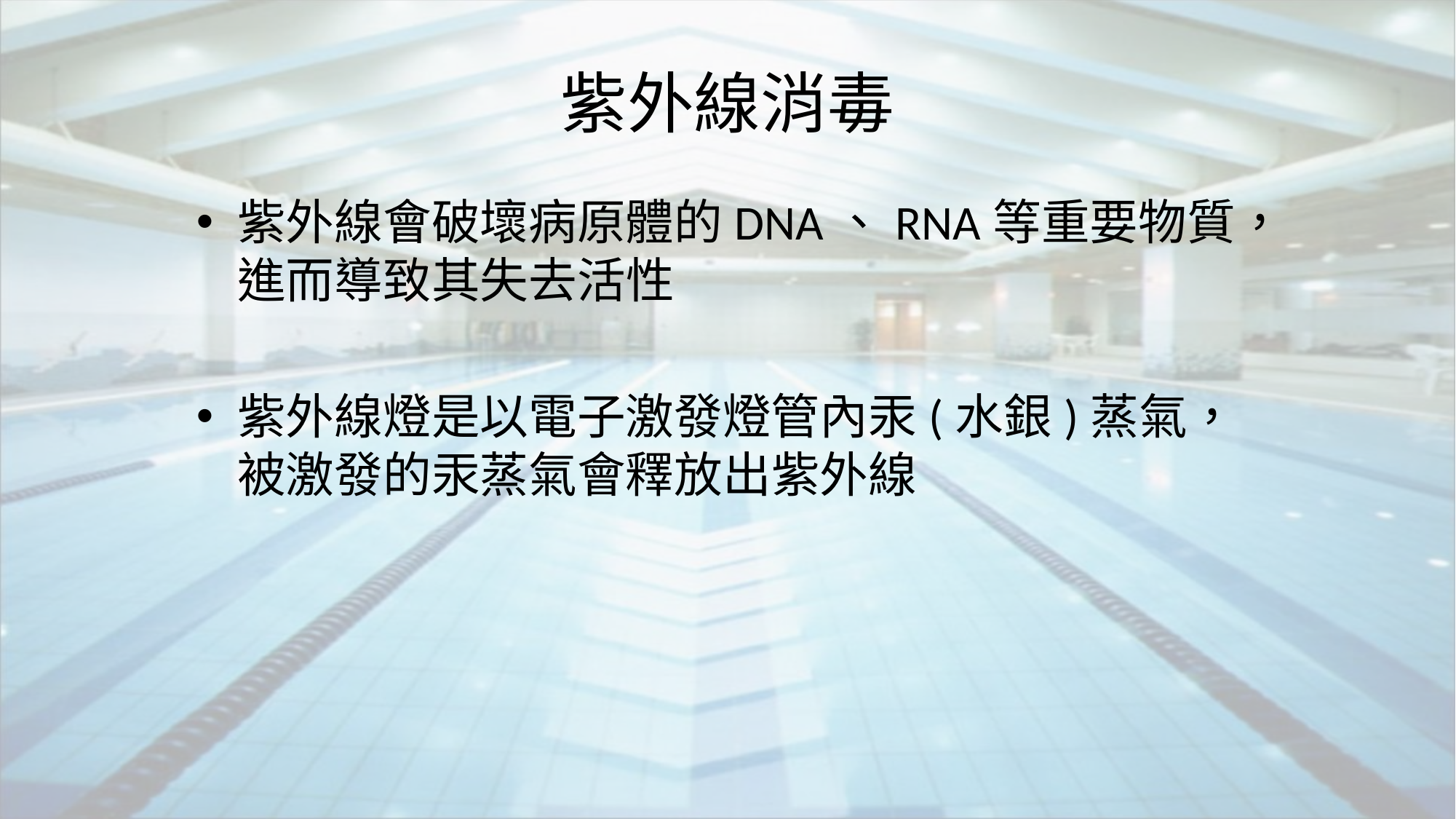

# 紫外線消毒
紫外線會破壞病原體的DNA、RNA等重要物質，進而導致其失去活性

紫外線燈是以電子激發燈管內汞(水銀)蒸氣，被激發的汞蒸氣會釋放出紫外線